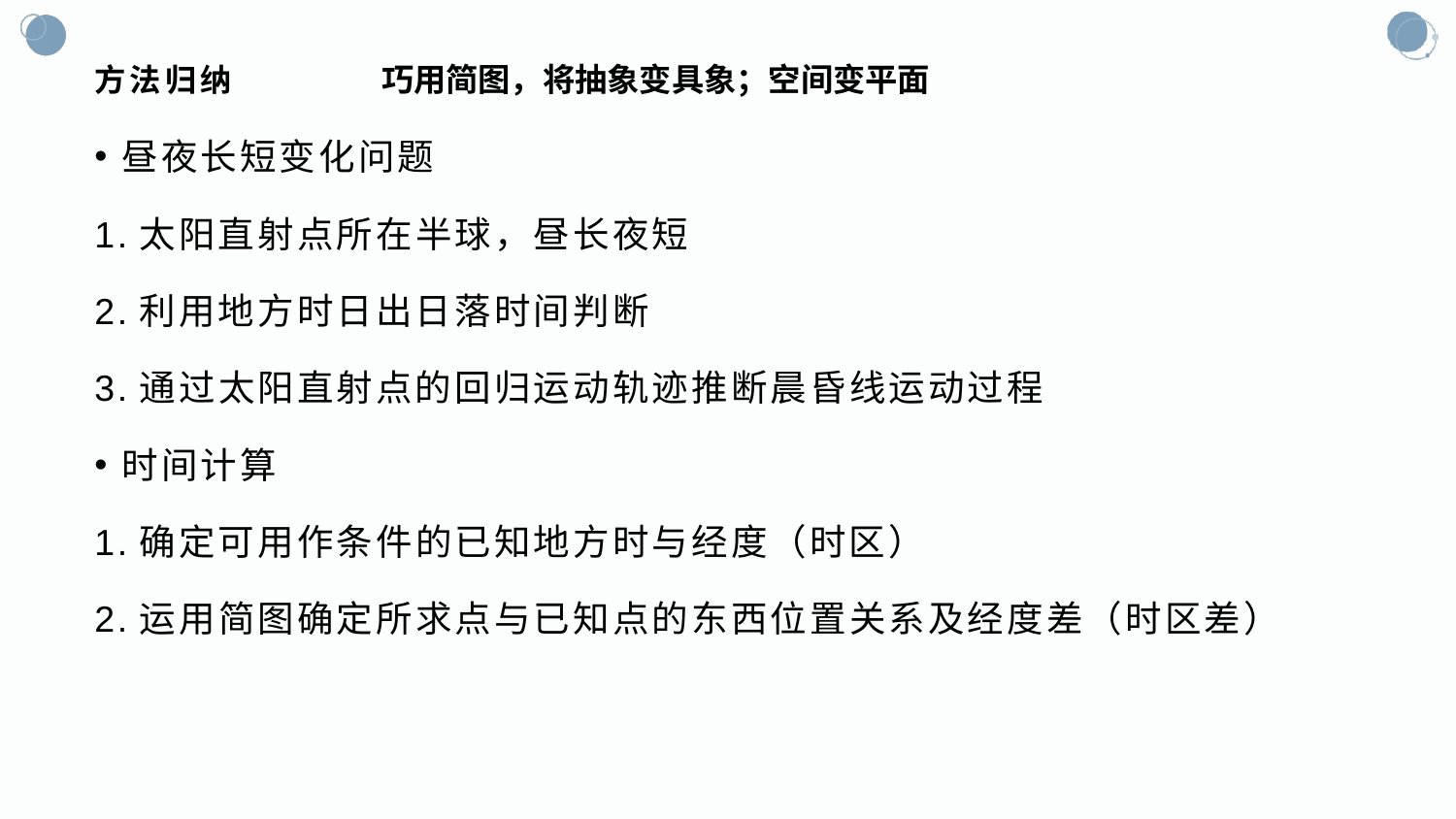

巧用简图，将抽象变具象；空间变平面
# 方法归纳
昼夜长短变化问题
1.太阳直射点所在半球，昼长夜短
2.利用地方时日出日落时间判断
3.通过太阳直射点的回归运动轨迹推断晨昏线运动过程
时间计算
1.确定可用作条件的已知地方时与经度（时区）
2.运用简图确定所求点与已知点的东西位置关系及经度差（时区差）